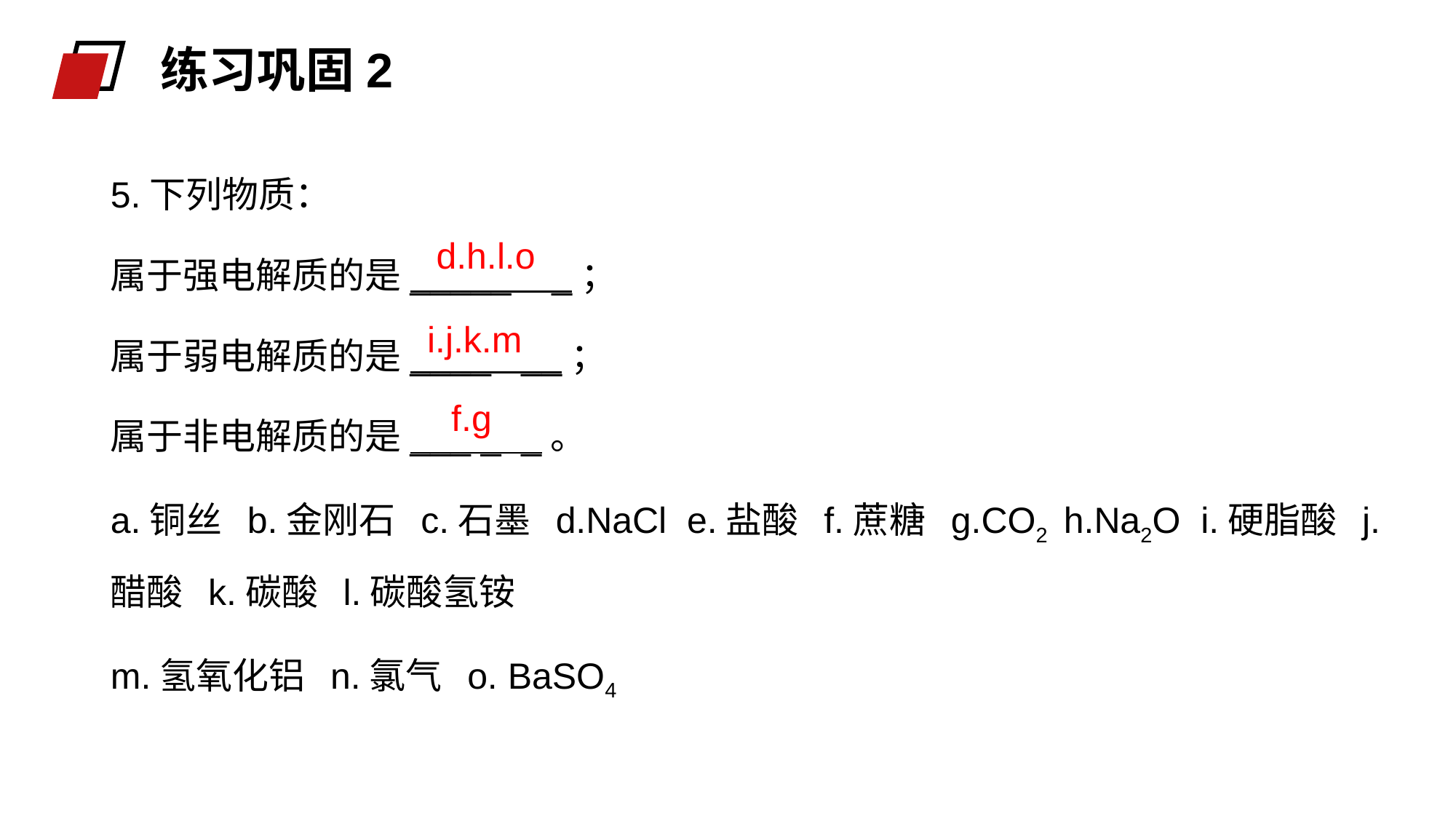

练习巩固2
5.下列物质：
属于强电解质的是_____    _；
属于弱电解质的是____   __；
属于非电解质的是___ _  _。
a.铜丝  b.金刚石  c.石墨  d.NaCl  e.盐酸  f.蔗糖  g.CO2  h.Na2O  i.硬脂酸  j.醋酸  k.碳酸  l.碳酸氢铵
m.氢氧化铝  n.氯气  o. BaSO4

d.h.l.o
i.j.k.m
f.g